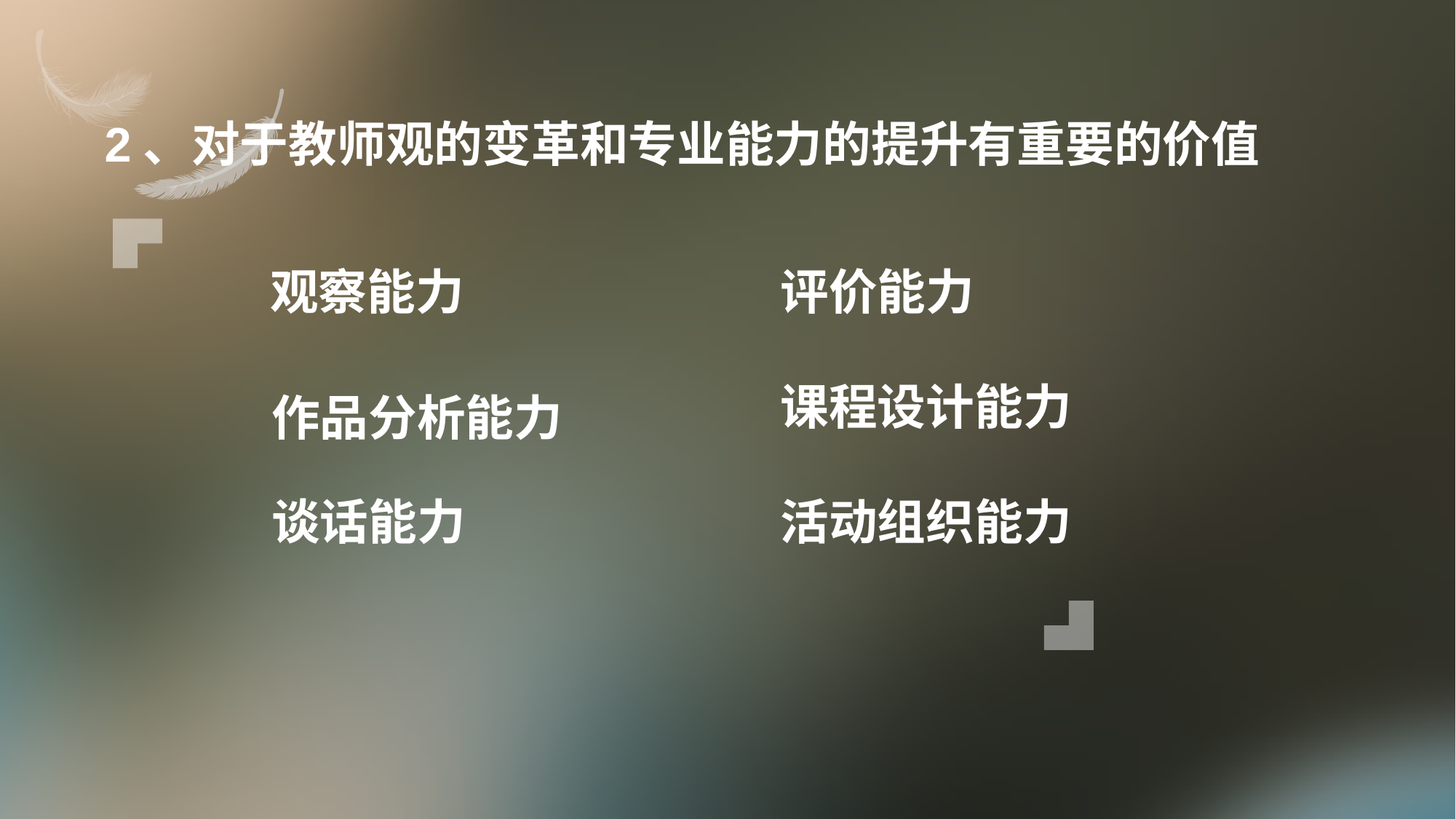

2、对于教师观的变革和专业能力的提升有重要的价值

观察能力
评价能力
课程设计能力
作品分析能力
谈话能力
活动组织能力